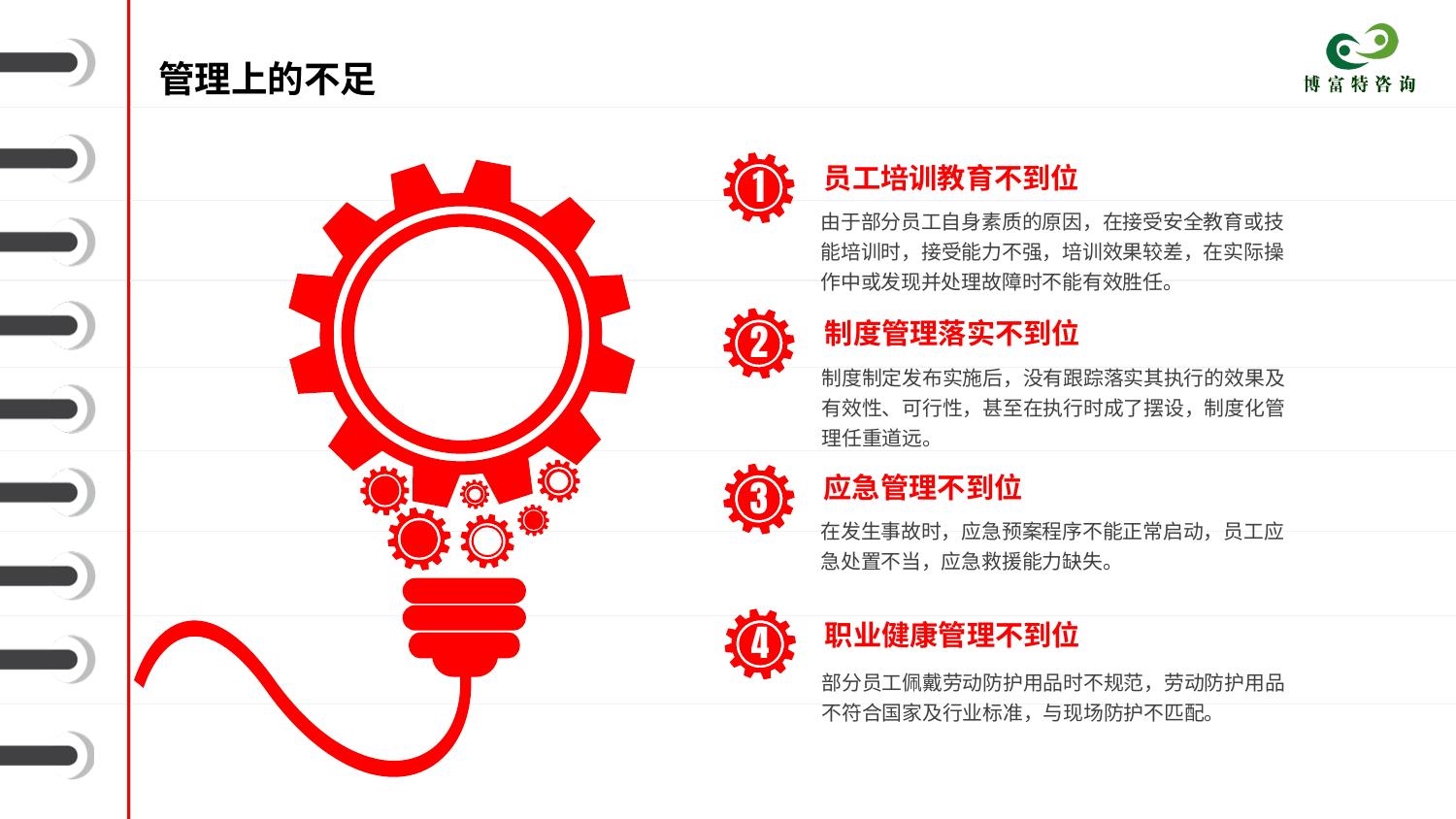

管理上的不足

1

员工培训教育不到位

由于部分员工自身素质的原因，在接受安全教育或技能培训时，接受能力不强，培训效果较差，在实际操作中或发现并处理故障时不能有效胜任。

2
制度管理落实不到位
制度制定发布实施后，没有跟踪落实其执行的效果及有效性、可行性，甚至在执行时成了摆设，制度化管理任重道远。
应急管理不到位

3
在发生事故时，应急预案程序不能正常启动，员工应急处置不当，应急救援能力缺失。

4
职业健康管理不到位
部分员工佩戴劳动防护用品时不规范，劳动防护用品不符合国家及行业标准，与现场防护不匹配。